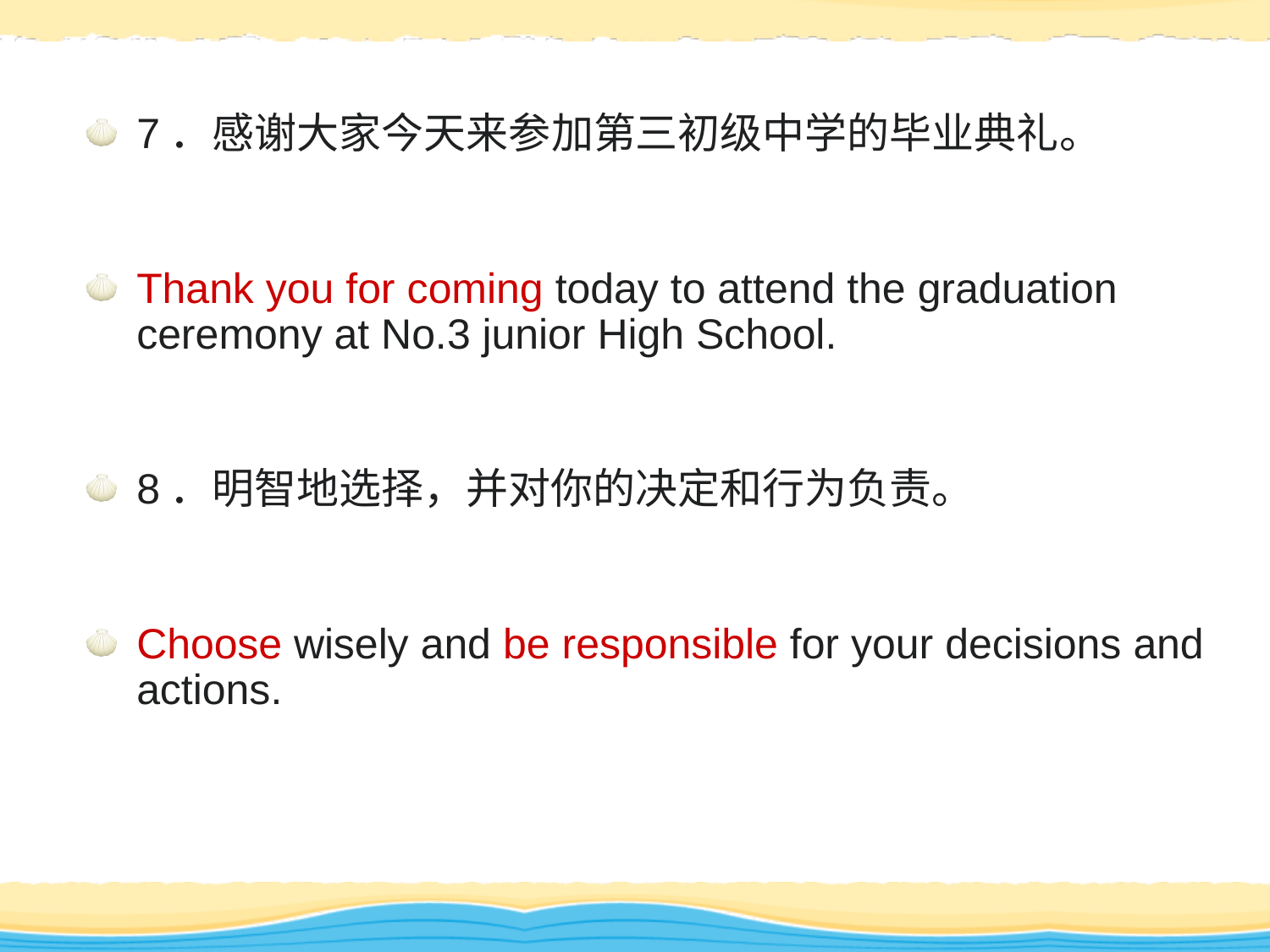

7．感谢大家今天来参加第三初级中学的毕业典礼。

Thank you for coming today to attend the graduation ceremony at No.3 junior High School.

8．明智地选择，并对你的决定和行为负责。

Choose wisely and be responsible for your decisions and actions.